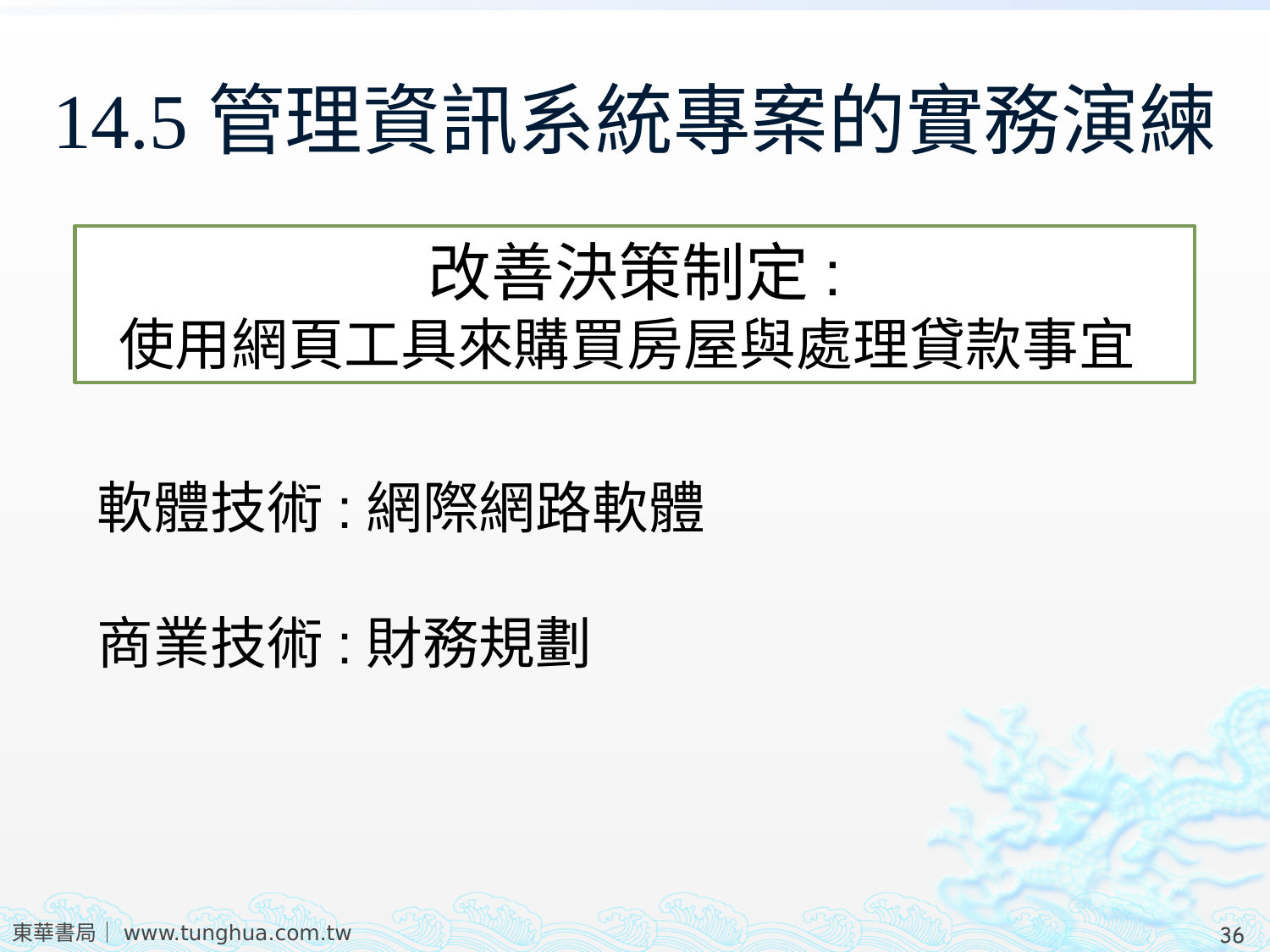

# 14.5管理資訊系統專案的實務演練
改善決策制定:
使用網頁工具來購買房屋與處理貸款事宜
軟體技術:網際網路軟體

商業技術:財務規劃